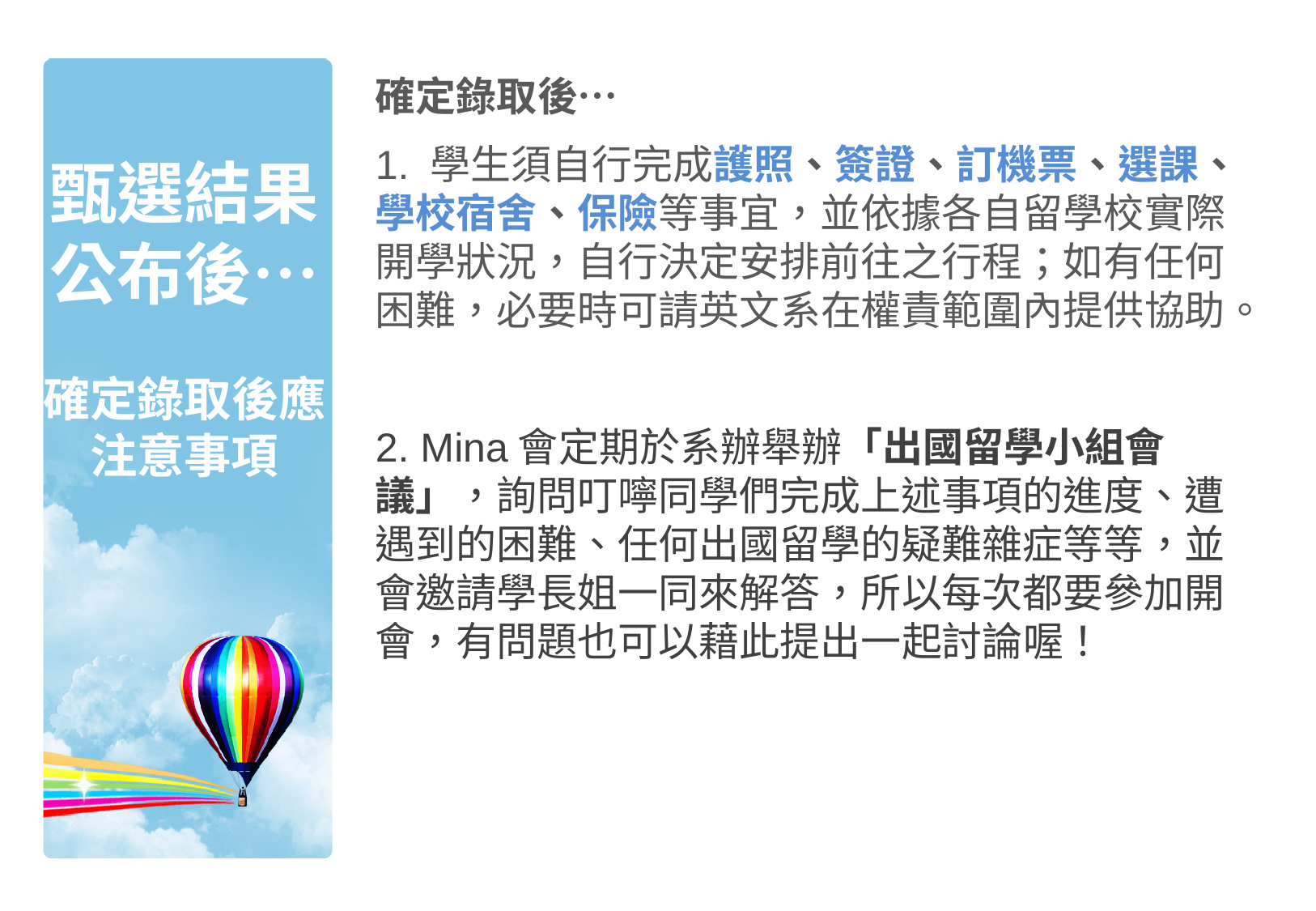

# 甄選結果公布後… 確定錄取後應注意事項
確定錄取後…
1. 學生須自行完成護照、簽證、訂機票、選課、學校宿舍、保險等事宜，並依據各自留學校實際開學狀況，自行決定安排前往之行程；如有任何困難，必要時可請英文系在權責範圍內提供協助。

2. Mina會定期於系辦舉辦「出國留學小組會議」，詢問叮嚀同學們完成上述事項的進度、遭遇到的困難、任何出國留學的疑難雜症等等，並會邀請學長姐一同來解答，所以每次都要參加開會，有問題也可以藉此提出一起討論喔！